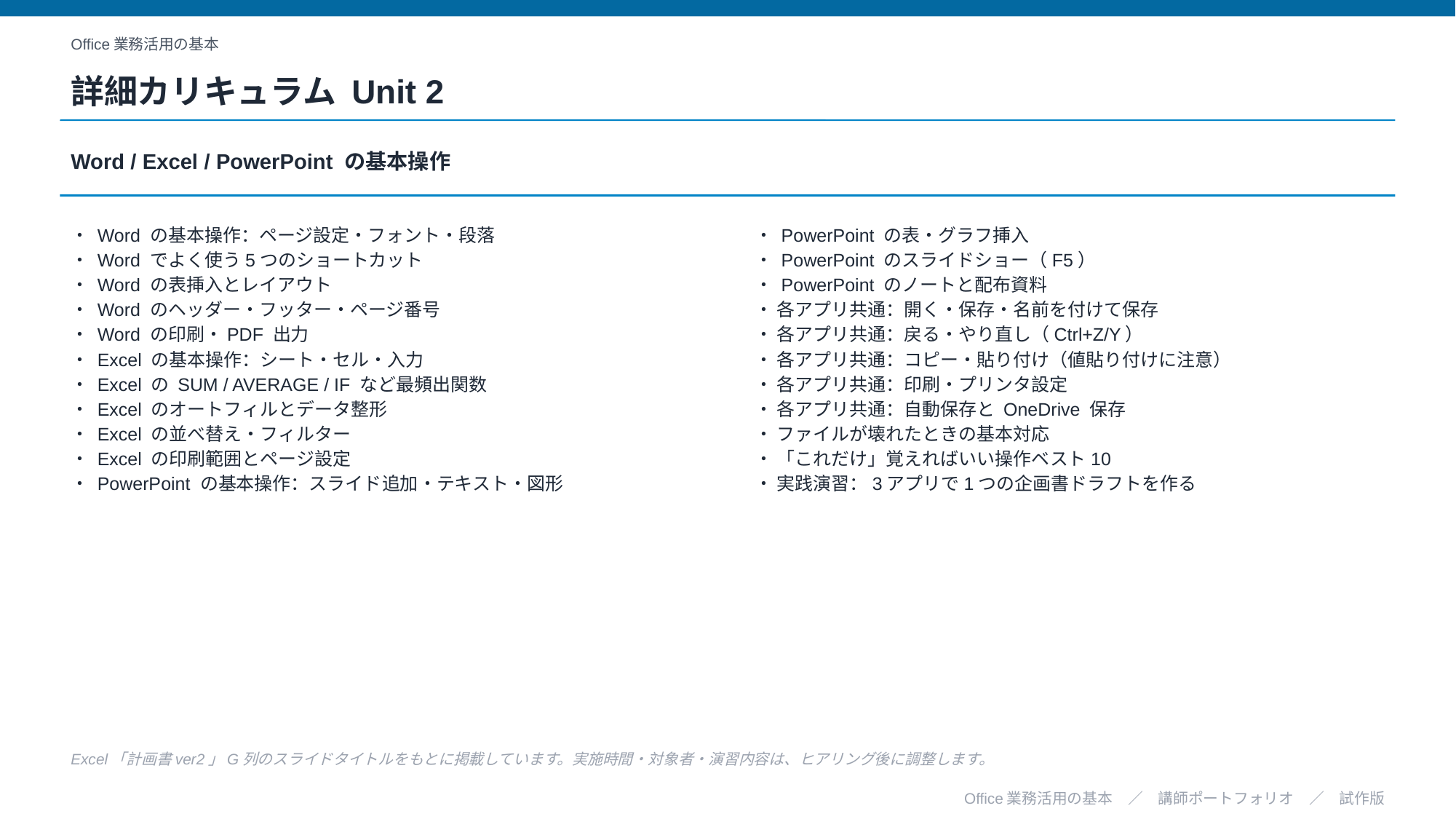

Office業務活用の基本
詳細カリキュラム Unit 2

Word / Excel / PowerPoint の基本操作

・ Word の基本操作：ページ設定・フォント・段落
・ Word でよく使う5つのショートカット
・ Word の表挿入とレイアウト
・ Word のヘッダー・フッター・ページ番号
・ Word の印刷・PDF 出力
・ Excel の基本操作：シート・セル・入力
・ Excel の SUM / AVERAGE / IF など最頻出関数
・ Excel のオートフィルとデータ整形
・ Excel の並べ替え・フィルター
・ Excel の印刷範囲とページ設定
・ PowerPoint の基本操作：スライド追加・テキスト・図形
・ PowerPoint の表・グラフ挿入
・ PowerPoint のスライドショー（F5）
・ PowerPoint のノートと配布資料
・ 各アプリ共通：開く・保存・名前を付けて保存
・ 各アプリ共通：戻る・やり直し（Ctrl+Z/Y）
・ 各アプリ共通：コピー・貼り付け（値貼り付けに注意）
・ 各アプリ共通：印刷・プリンタ設定
・ 各アプリ共通：自動保存と OneDrive 保存
・ ファイルが壊れたときの基本対応
・ 「これだけ」覚えればいい操作ベスト10
・ 実践演習：3アプリで1つの企画書ドラフトを作る
Excel「計画書ver2」G列のスライドタイトルをもとに掲載しています。実施時間・対象者・演習内容は、ヒアリング後に調整します。
Office業務活用の基本　／　講師ポートフォリオ　／　試作版